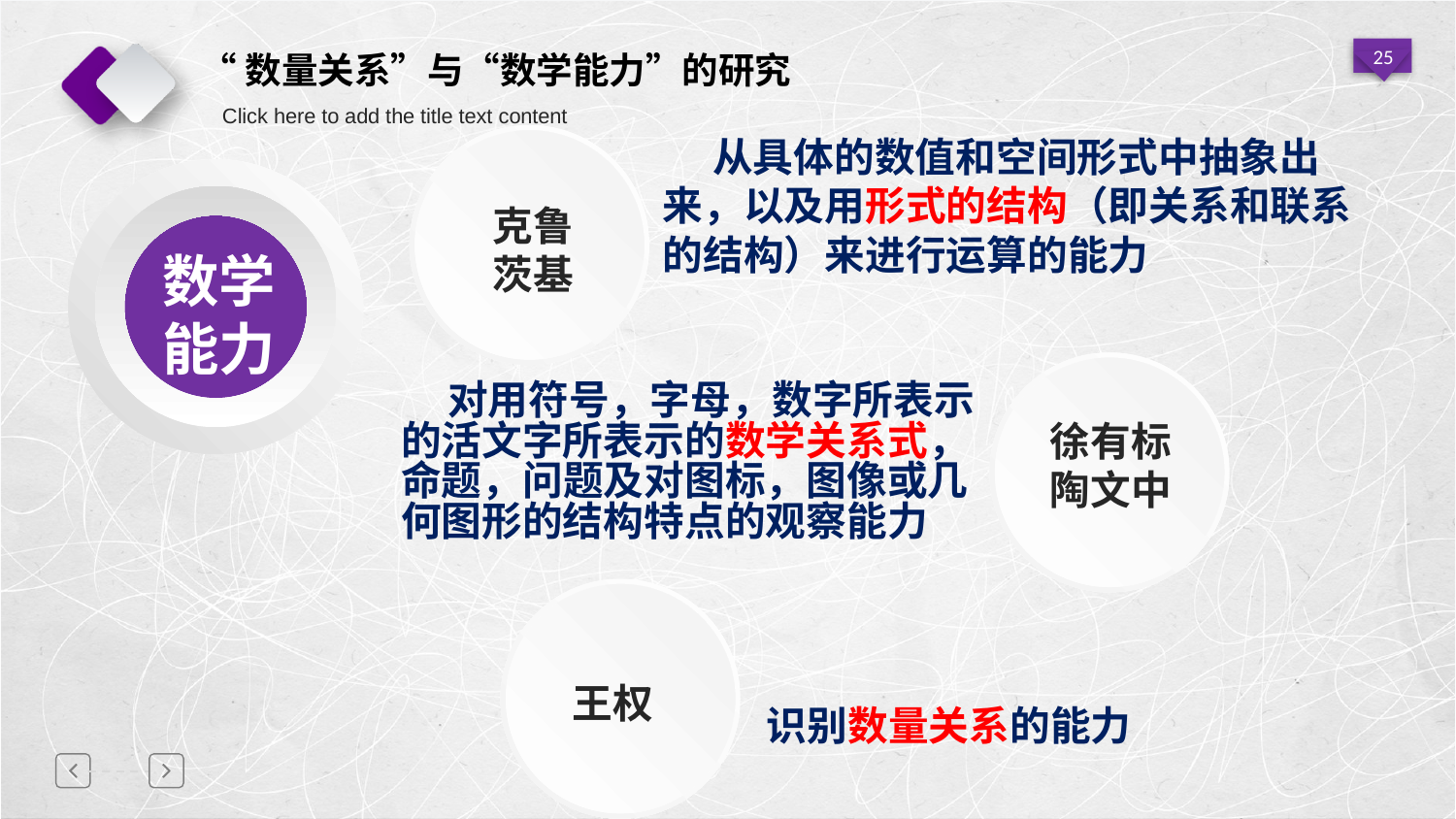

“数量关系”与“数学能力”的研究

克鲁
茨基
     从具体的数值和空间形式中抽象出来，以及用形式的结构（即关系和联系的结构）来进行运算的能力

数学
能力

徐有标
陶文中
    对用符号，字母，数字所表示的活文字所表示的数学关系式，命题，问题及对图标，图像或几何图形的结构特点的观察能力

王权
识别数量关系的能力
延迟符